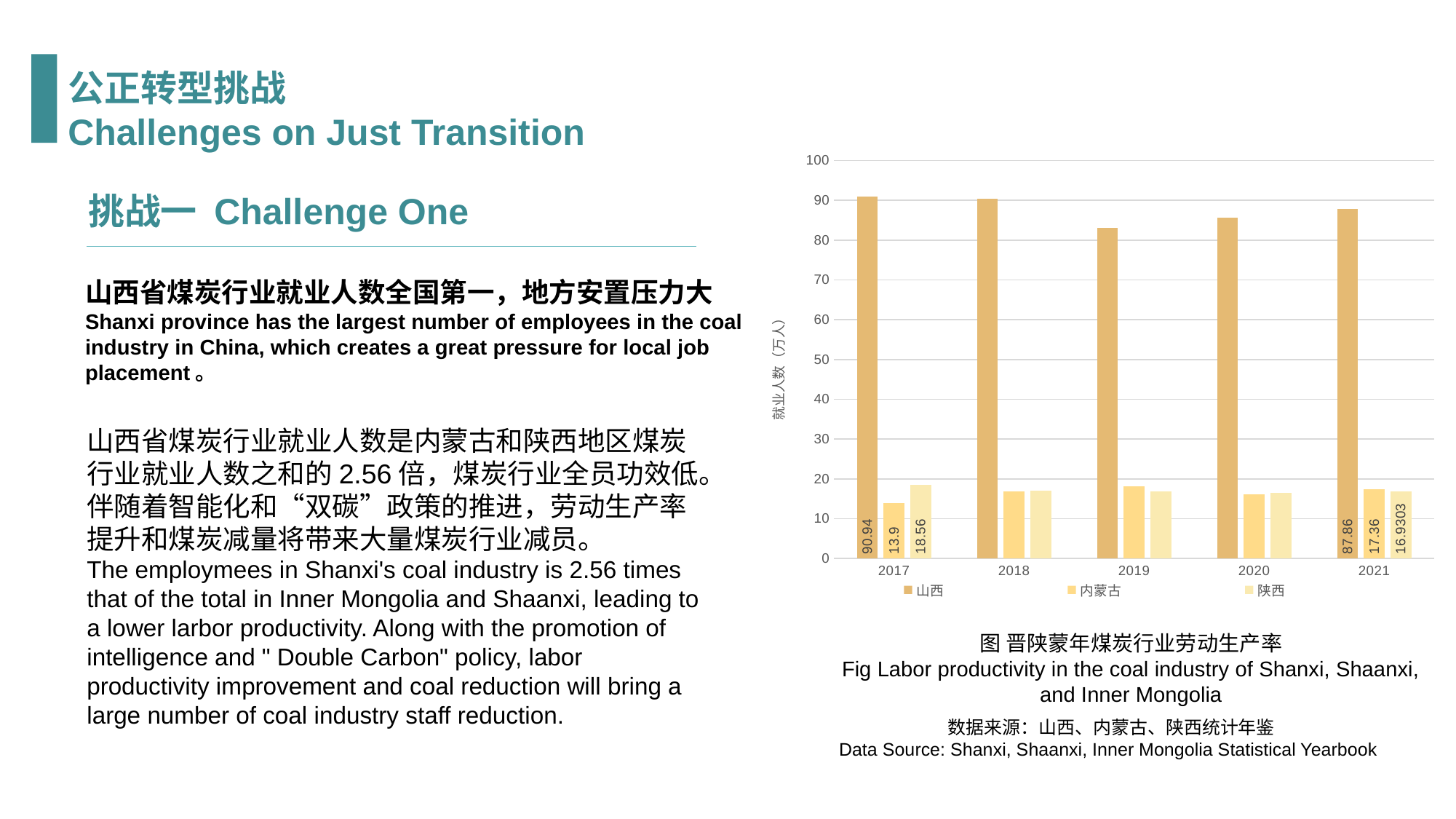

公正转型挑战
Challenges on Just Transition

### Chart

| Category | 山西 | 内蒙古 | 陕西 |
|---|---|---|---|
| 2017 | 90.94 | 13.9 | 18.56 |
| 2018 | 90.4 | 16.82 | 17.01 |
| 2019 | 83.11 | 18.09 | 16.92 |
| 2020 | 85.62 | 16.19 | 16.4 |
| 2021 | 87.86 | 17.36 | 16.9303 |
挑战一 Challenge One
山西省煤炭行业就业人数全国第一，地方安置压力大
Shanxi province has the largest number of employees in the coal industry in China, which creates a great pressure for local job placement。
山西省煤炭行业就业人数是内蒙古和陕西地区煤炭行业就业人数之和的2.56倍，煤炭行业全员功效低。伴随着智能化和“双碳”政策的推进，劳动生产率提升和煤炭减量将带来大量煤炭行业减员。
The employmees in Shanxi's coal industry is 2.56 times that of the total in Inner Mongolia and Shaanxi, leading to a lower larbor productivity. Along with the promotion of intelligence and " Double Carbon" policy, labor productivity improvement and coal reduction will bring a large number of coal industry staff reduction.

图 晋陕蒙年煤炭行业劳动生产率
Fig Labor productivity in the coal industry of Shanxi, Shaanxi, and Inner Mongolia
数据来源：山西、内蒙古、陕西统计年鉴
Data Source: Shanxi, Shaanxi, Inner Mongolia Statistical Yearbook